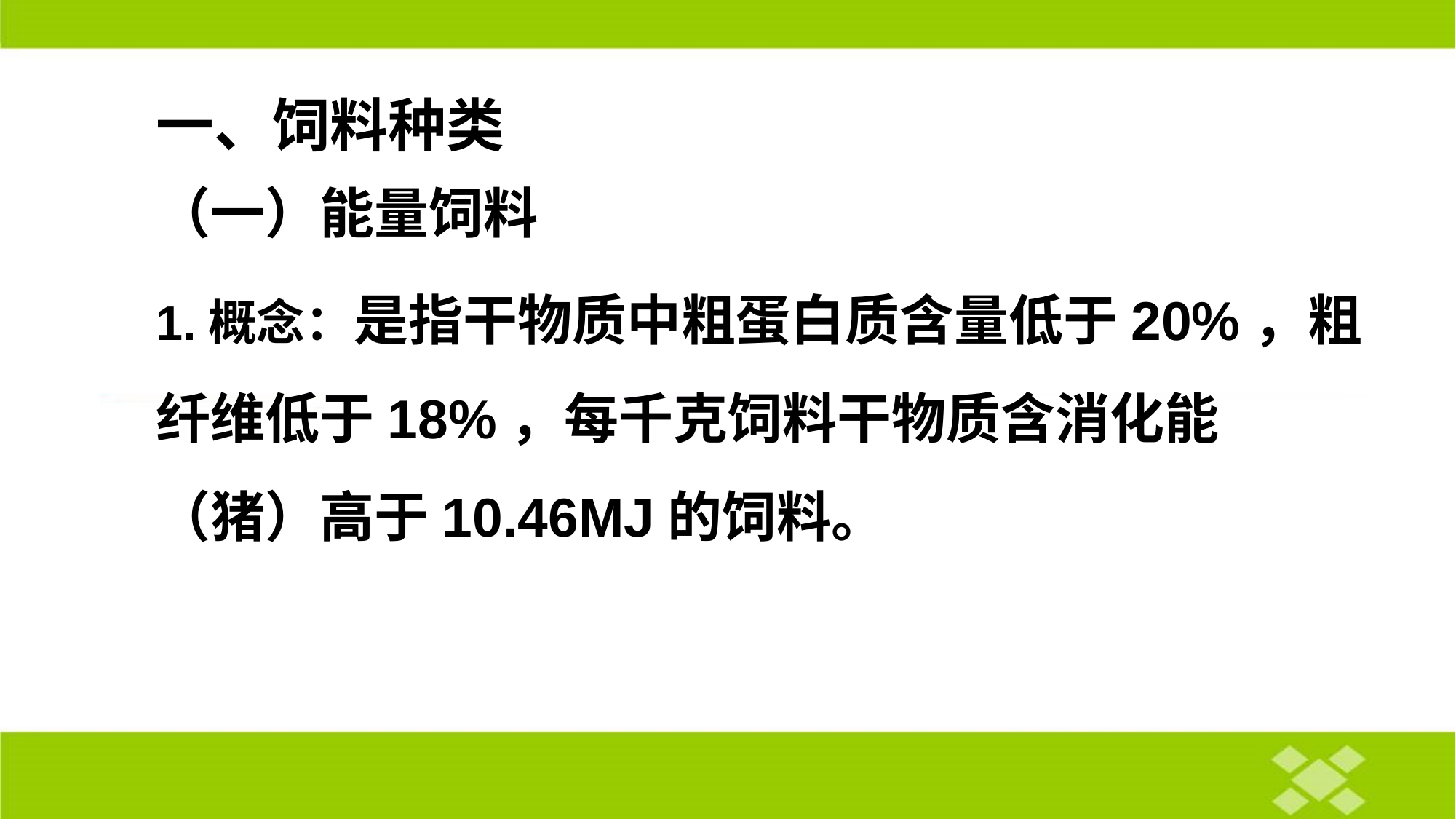

# 一、饲料种类
（一）能量饲料
1.概念：是指干物质中粗蛋白质含量低于20%，粗纤维低于18%，每千克饲料干物质含消化能（猪）高于10.46MJ的饲料。